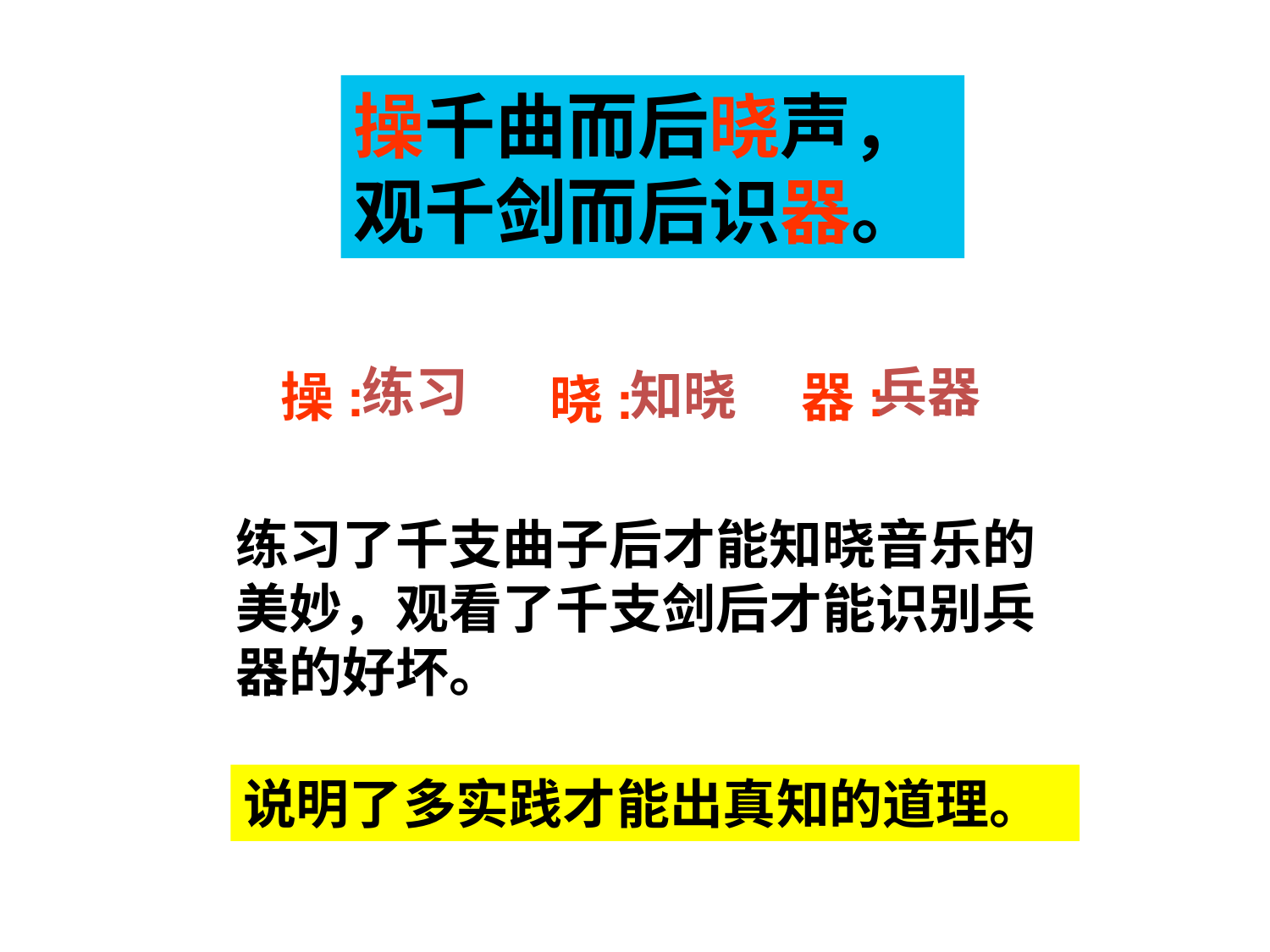

操千曲而后晓声，观千剑而后识器。
练习
兵器
知晓
操:
器:
晓:
练习了千支曲子后才能知晓音乐的美妙，观看了千支剑后才能识别兵器的好坏。
说明了多实践才能出真知的道理。